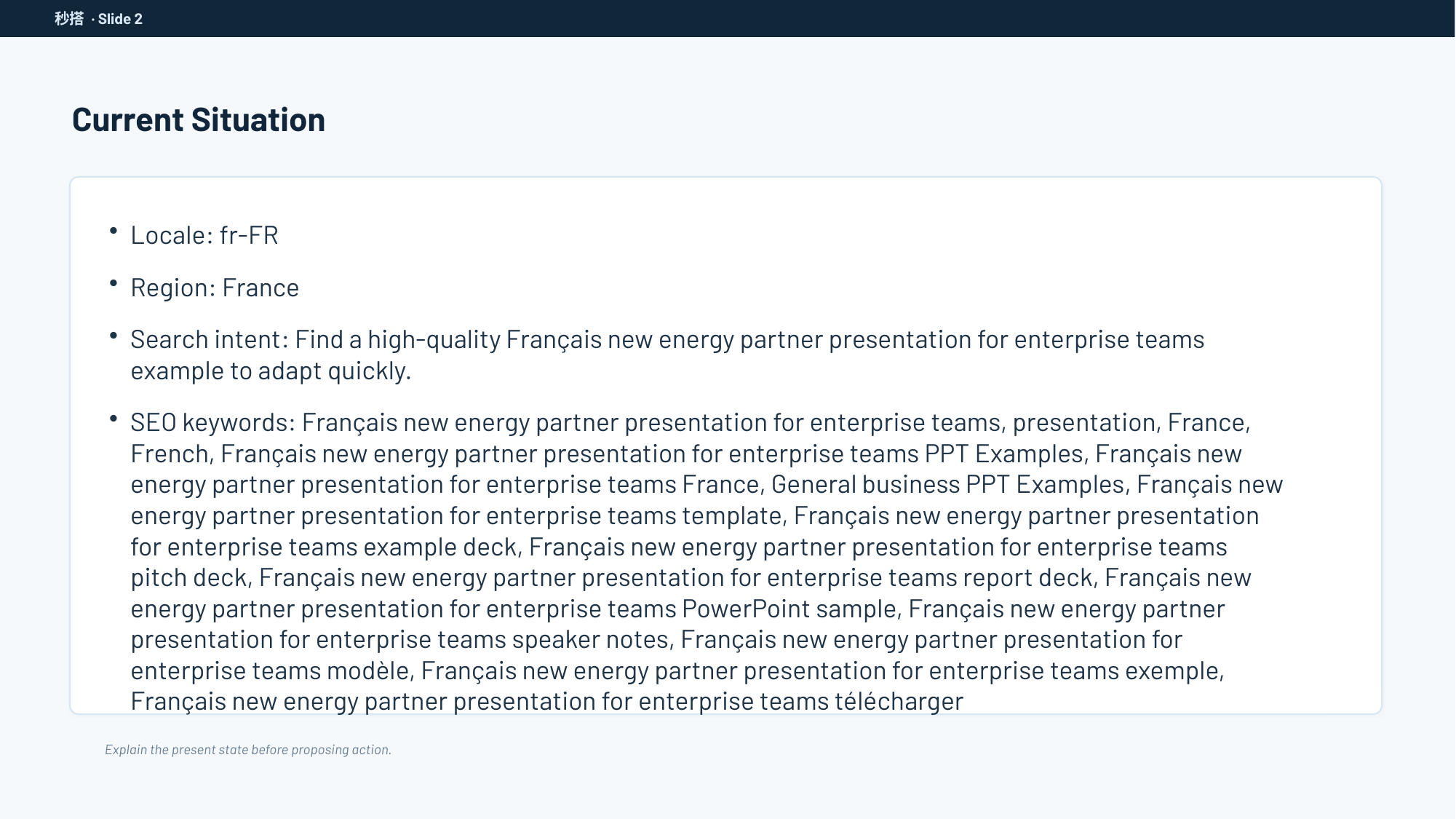

秒搭 · Slide 2
Current Situation

Locale: fr-FR
Region: France
Search intent: Find a high-quality Français new energy partner presentation for enterprise teams example to adapt quickly.
SEO keywords: Français new energy partner presentation for enterprise teams, presentation, France, French, Français new energy partner presentation for enterprise teams PPT Examples, Français new energy partner presentation for enterprise teams France, General business PPT Examples, Français new energy partner presentation for enterprise teams template, Français new energy partner presentation for enterprise teams example deck, Français new energy partner presentation for enterprise teams pitch deck, Français new energy partner presentation for enterprise teams report deck, Français new energy partner presentation for enterprise teams PowerPoint sample, Français new energy partner presentation for enterprise teams speaker notes, Français new energy partner presentation for enterprise teams modèle, Français new energy partner presentation for enterprise teams exemple, Français new energy partner presentation for enterprise teams télécharger
Explain the present state before proposing action.